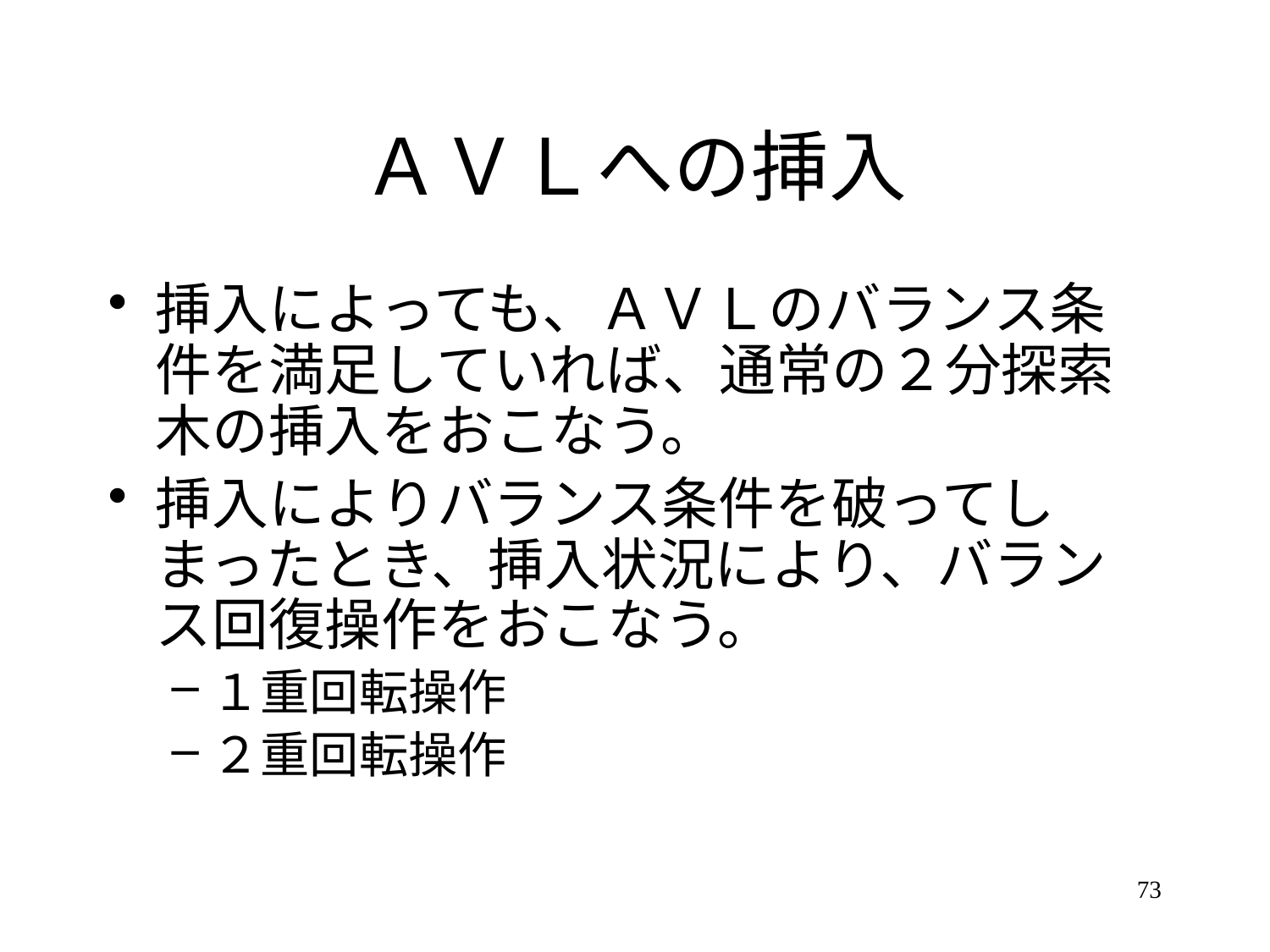

# ＡＶＬへの挿入
挿入によっても、ＡＶＬのバランス条件を満足していれば、通常の２分探索木の挿入をおこなう。
挿入によりバランス条件を破ってしまったとき、挿入状況により、バランス回復操作をおこなう。
１重回転操作
２重回転操作
73